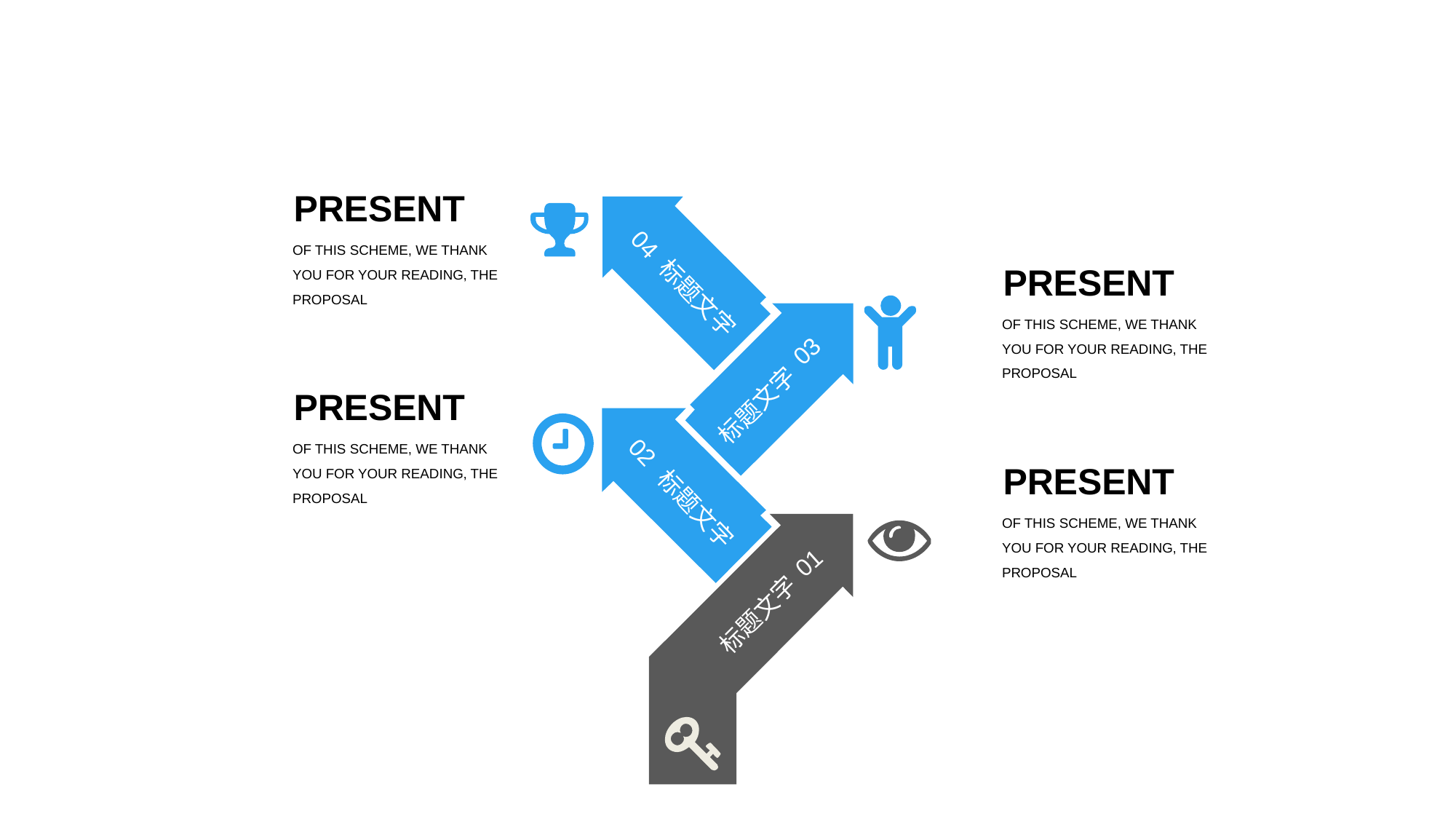

PRESENT
OF THIS SCHEME, WE THANK YOU FOR YOUR READING, THE PROPOSAL

04
PRESENT
OF THIS SCHEME, WE THANK YOU FOR YOUR READING, THE PROPOSAL
标题文字

03
PRESENT
OF THIS SCHEME, WE THANK YOU FOR YOUR READING, THE PROPOSAL
标题文字

02
PRESENT
OF THIS SCHEME, WE THANK YOU FOR YOUR READING, THE PROPOSAL
标题文字

01
标题文字